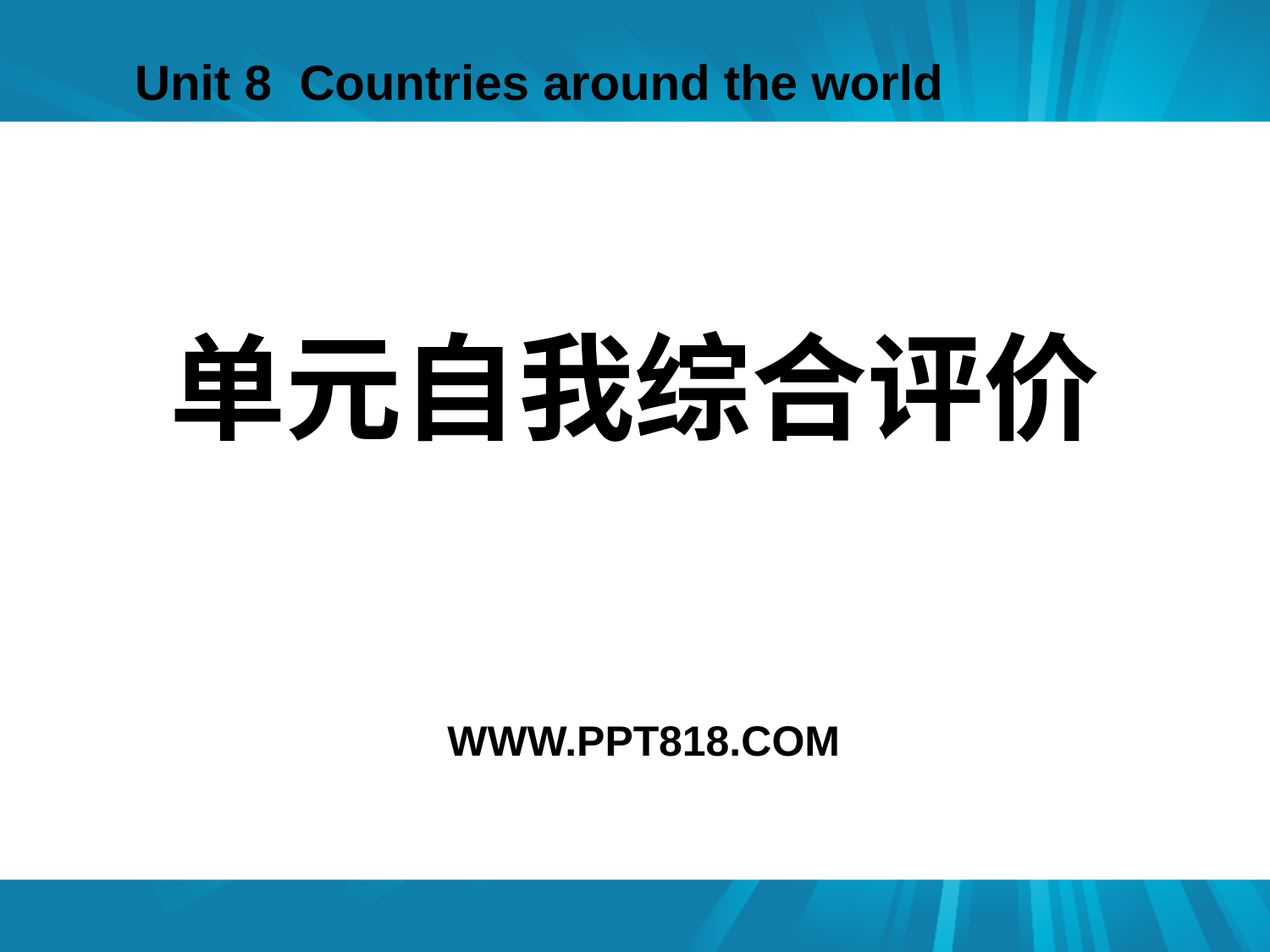

Unit 8  Countries around the world
单元自我综合评价
WWW.PPT818.COM